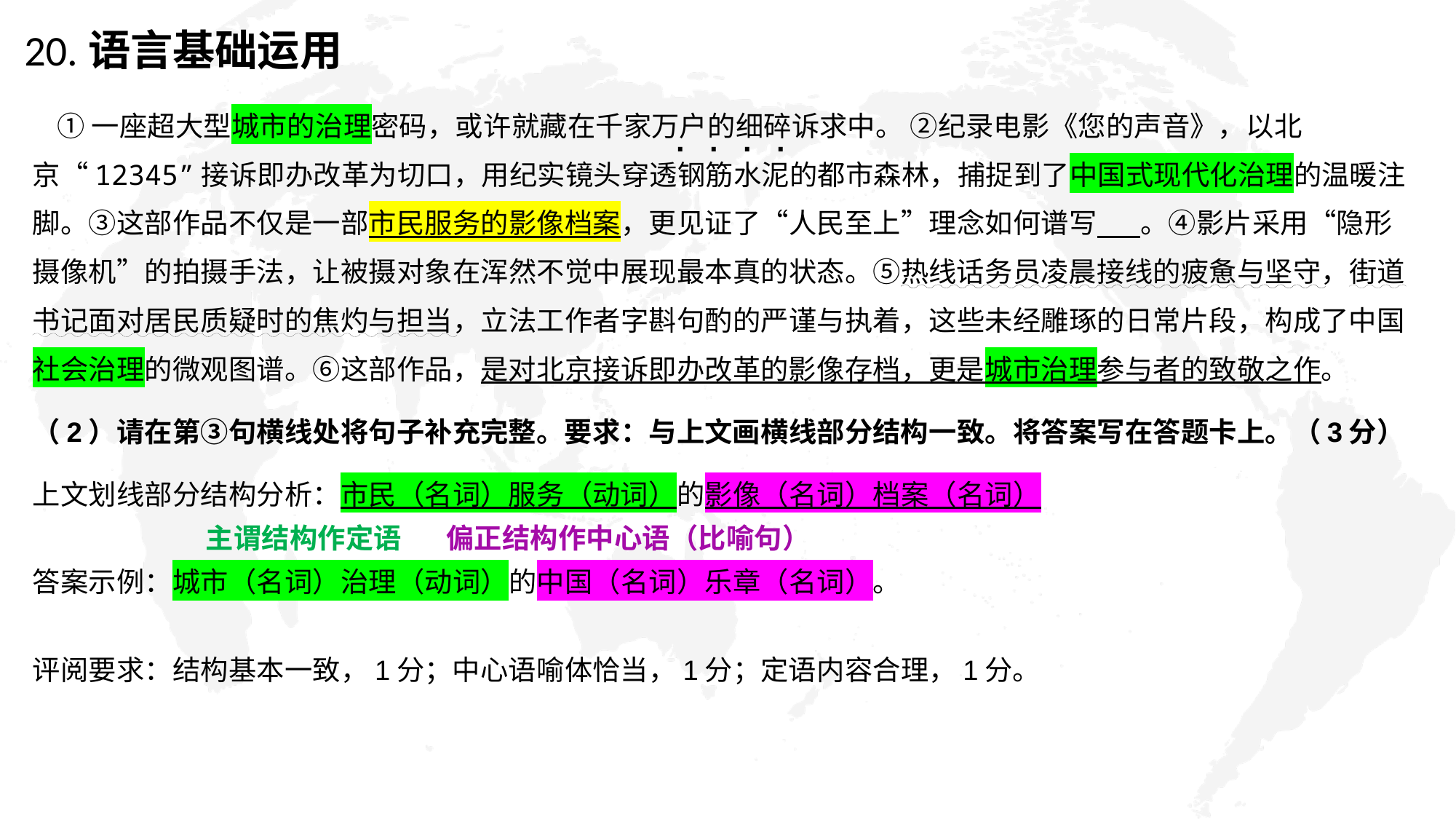

# 20.语言基础运用
    ①一座超大型城市的治理密码，或许就藏在千家万户的细碎诉求中。 ②纪录电影《您的声音》，以北京“12345”接诉即办改革为切口，用纪实镜头穿透钢筋水泥的都市森林，捕捉到了中国式现代化治理的温暖注脚。③这部作品不仅是一部市民服务的影像档案，更见证了“人民至上”理念如何谱写       。④影片采用“隐形摄像机”的拍摄手法，让被摄对象在浑然不觉中展现最本真的状态。⑤热线话务员凌晨接线的疲惫与坚守，街道书记面对居民质疑时的焦灼与担当，立法工作者字斟句酌的严谨与执着，这些未经雕琢的日常片段，构成了中国社会治理的微观图谱。⑥这部作品，是对北京接诉即办改革的影像存档，更是城市治理参与者的致敬之作。
（2）请在第③句横线处将句子补充完整。要求：与上文画横线部分结构一致。将答案写在答题卡上。（3分）
上文划线部分结构分析：市民（名词）服务（动词）的影像（名词）档案（名词）
                           主谓结构作定语       偏正结构作中心语（比喻句）
答案示例：城市（名词）治理（动词）的中国（名词）乐章（名词）。

评阅要求：结构基本一致，1分；中心语喻体恰当，1分；定语内容合理，1分。
 .   .   .   .